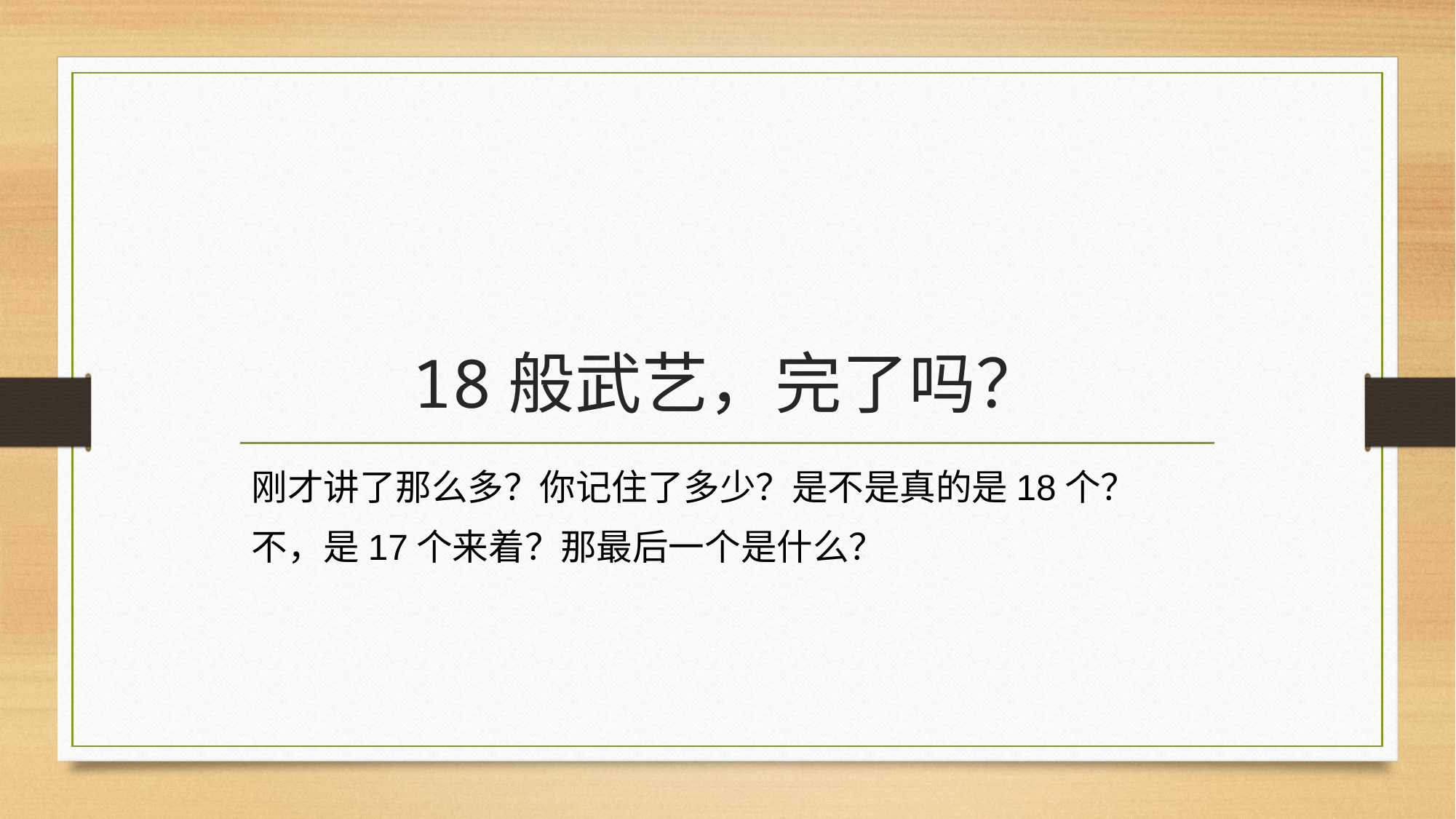

# 18般武艺，完了吗？
刚才讲了那么多？你记住了多少？是不是真的是18个？
不，是17个来着？那最后一个是什么？